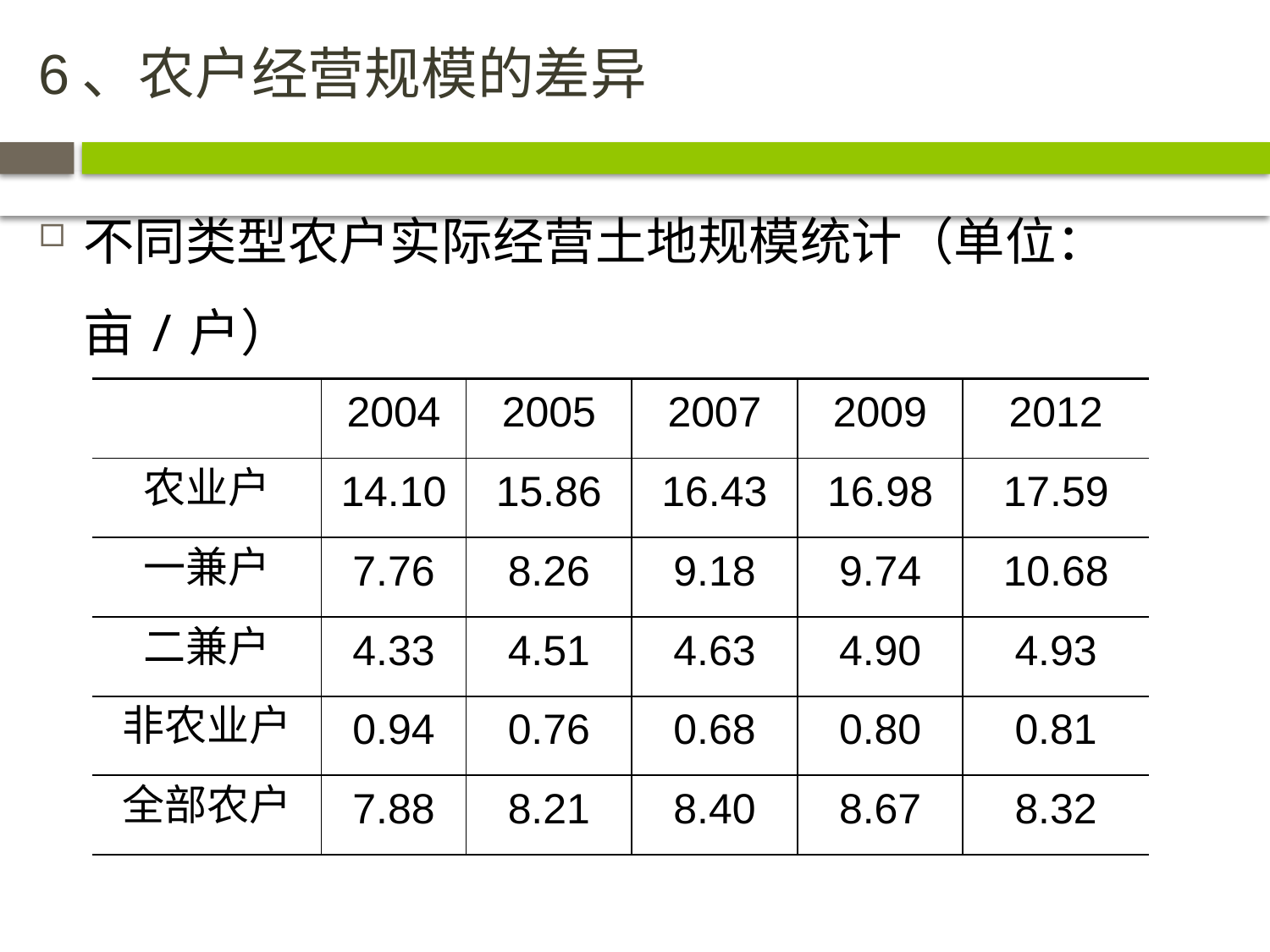

# 6、农户经营规模的差异
不同类型农户实际经营土地规模统计（单位：亩/户）
|  | 2004 | 2005 | 2007 | 2009 | 2012 |
| --- | --- | --- | --- | --- | --- |
| 农业户 | 14.10 | 15.86 | 16.43 | 16.98 | 17.59 |
| 一兼户 | 7.76 | 8.26 | 9.18 | 9.74 | 10.68 |
| 二兼户 | 4.33 | 4.51 | 4.63 | 4.90 | 4.93 |
| 非农业户 | 0.94 | 0.76 | 0.68 | 0.80 | 0.81 |
| 全部农户 | 7.88 | 8.21 | 8.40 | 8.67 | 8.32 |